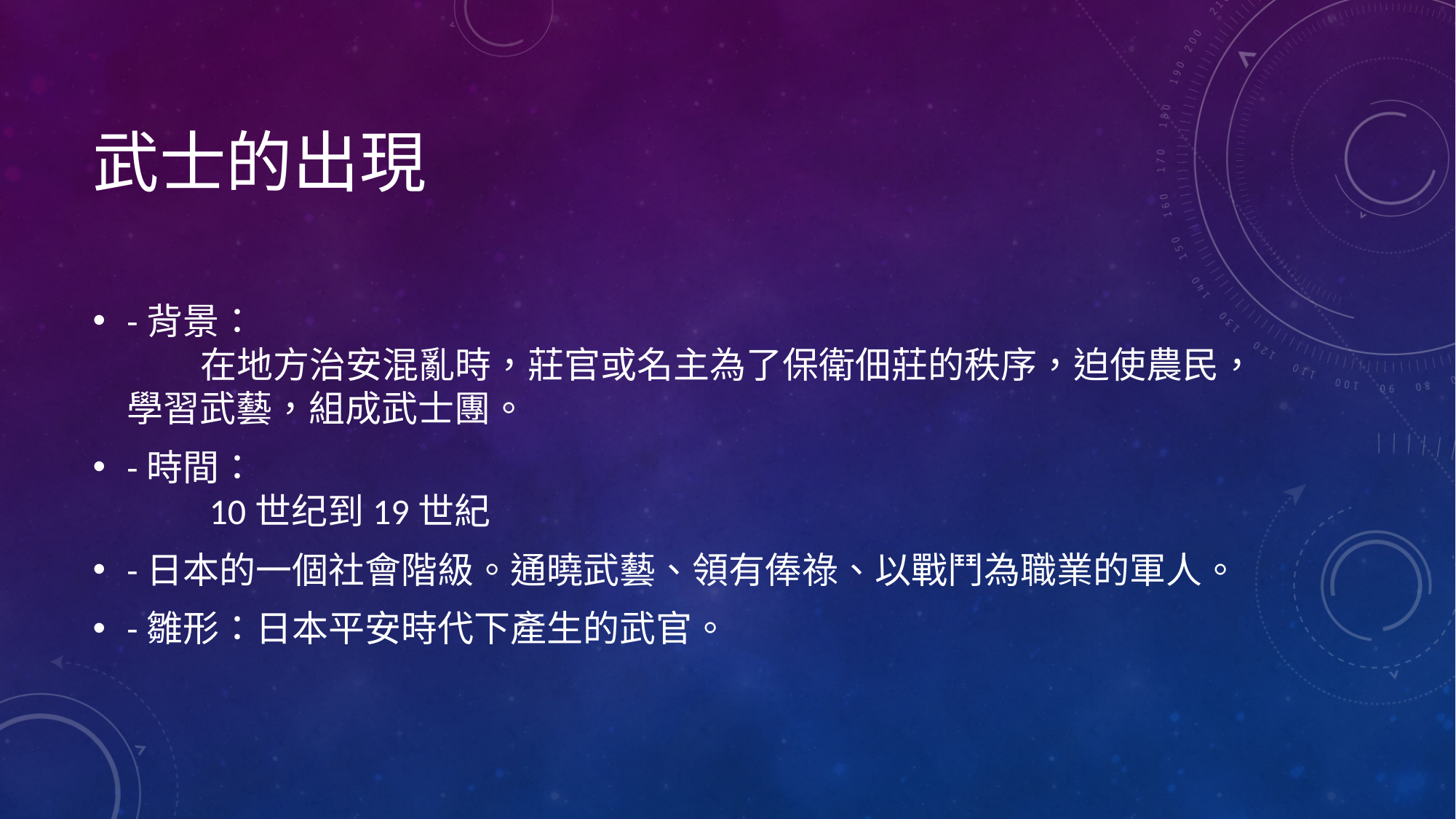

# 武士的出現
-背景：
         在地方治安混亂時，莊官或名主為了保衛佃莊的秩序，迫使農民，學習武藝，組成武士團。
-時間：
         10世纪到19世紀
-日本的一個社會階級。通曉武藝、領有俸祿、以戰鬥為職業的軍人。
-雛形：日本平安時代下產生的武官。